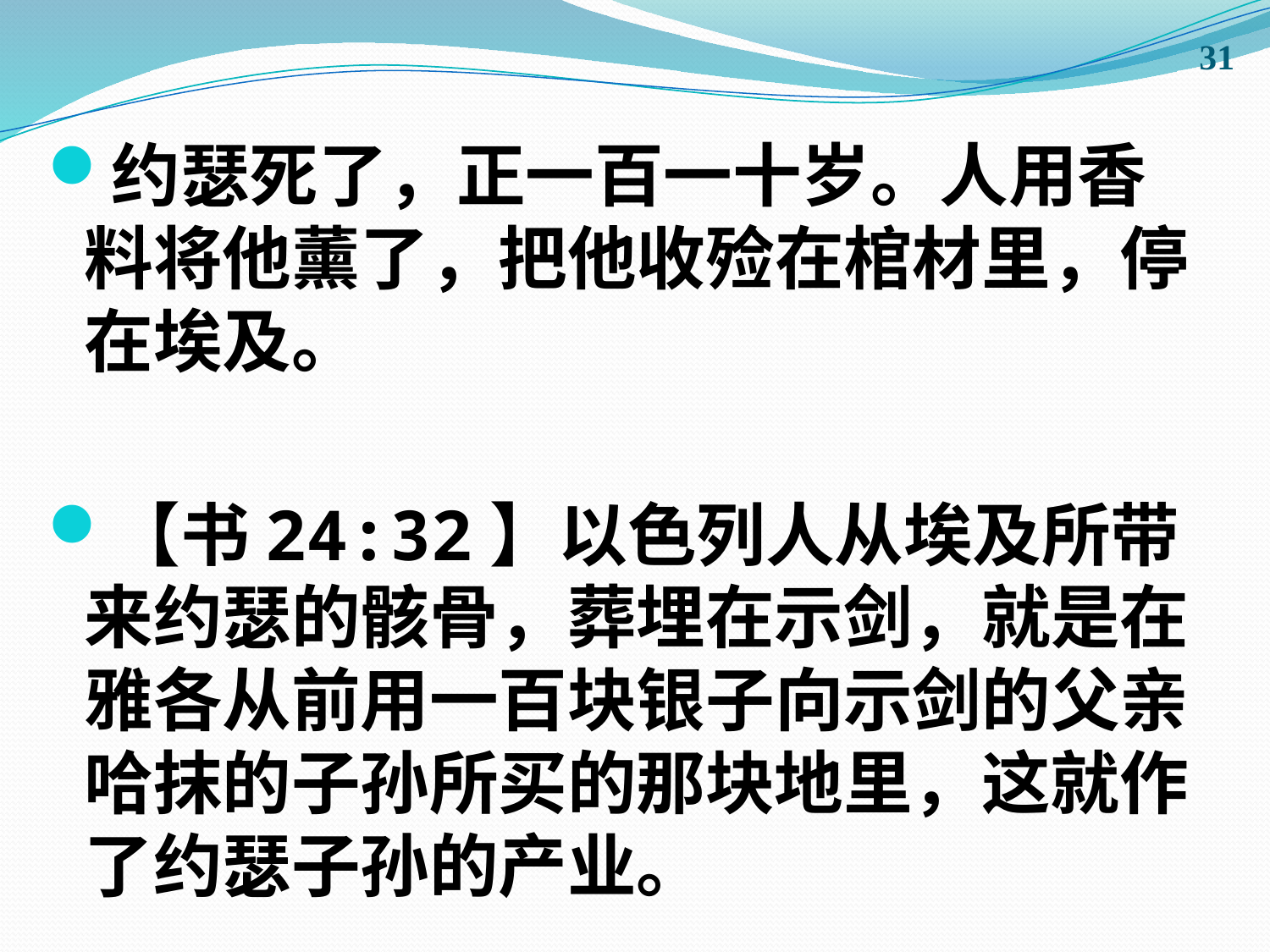

31
约瑟死了，正一百一十岁。人用香料将他薰了，把他收殓在棺材里，停在埃及。

【书24:32】以色列人从埃及所带来约瑟的骸骨，葬埋在示剑，就是在雅各从前用一百块银子向示剑的父亲哈抹的子孙所买的那块地里，这就作了约瑟子孙的产业。